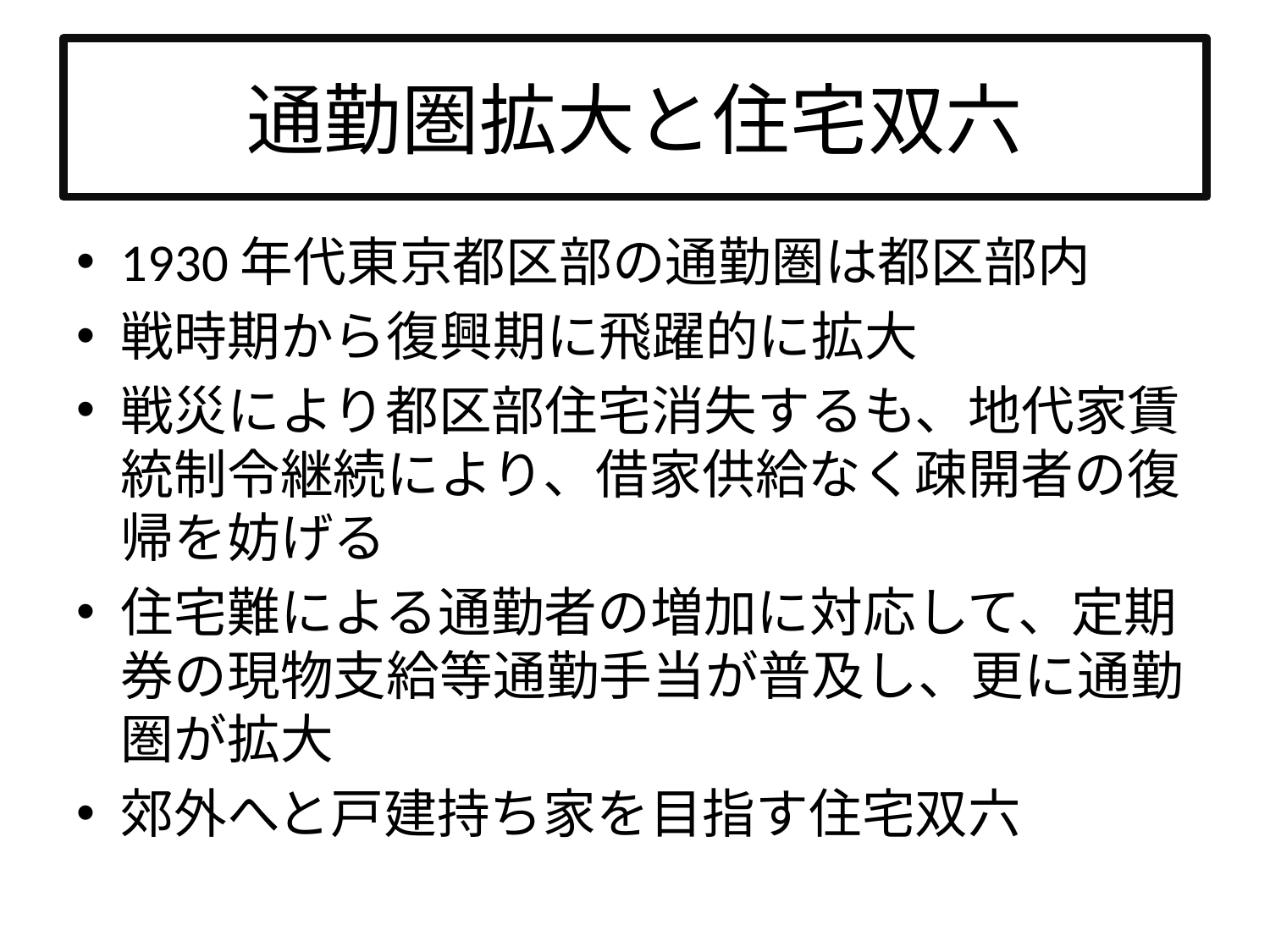

# 通勤圏拡大と住宅双六
1930年代東京都区部の通勤圏は都区部内
戦時期から復興期に飛躍的に拡大
戦災により都区部住宅消失するも、地代家賃統制令継続により、借家供給なく疎開者の復帰を妨げる
住宅難による通勤者の増加に対応して、定期券の現物支給等通勤手当が普及し、更に通勤圏が拡大
郊外へと戸建持ち家を目指す住宅双六